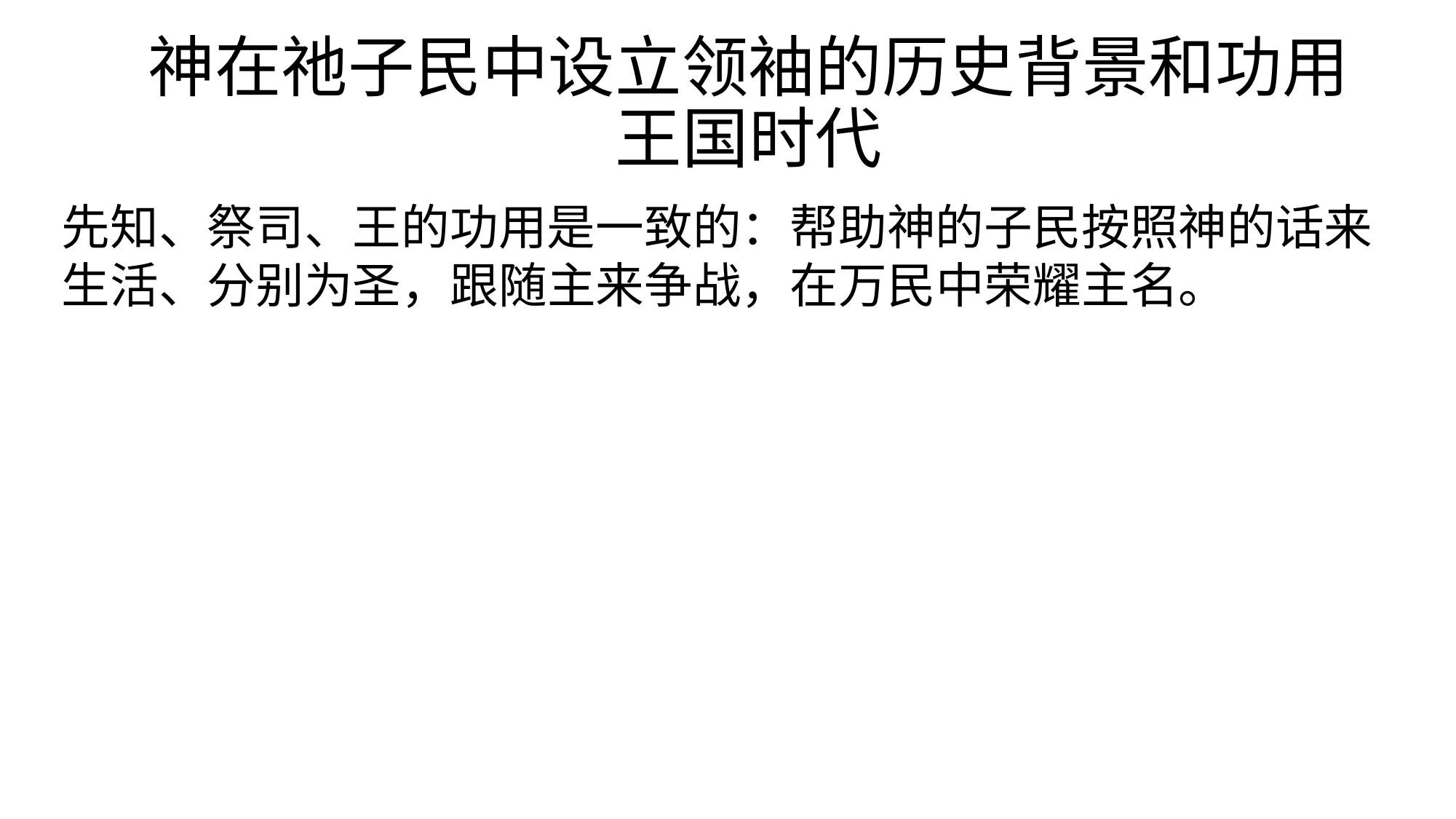

# 神在祂子民中设立领袖的历史背景和功用 王国时代
先知、祭司、王的功用是一致的：帮助神的子民按照神的话来生活、分别为圣，跟随主来争战，在万民中荣耀主名。